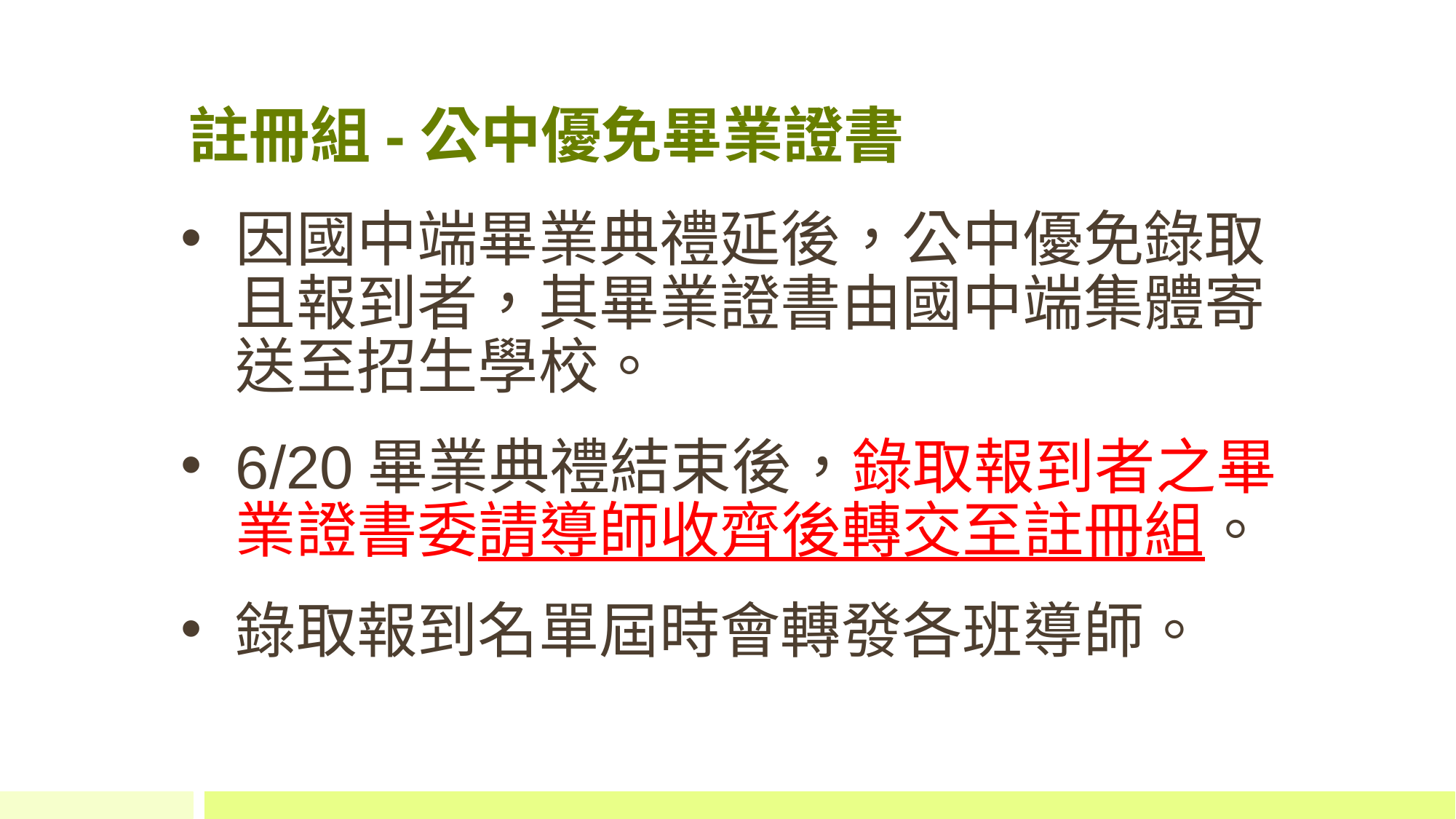

# 註冊組-公中優免畢業證書

因國中端畢業典禮延後，公中優免錄取且報到者，其畢業證書由國中端集體寄送至招生學校。
6/20畢業典禮結束後，錄取報到者之畢業證書委請導師收齊後轉交至註冊組。
錄取報到名單屆時會轉發各班導師。